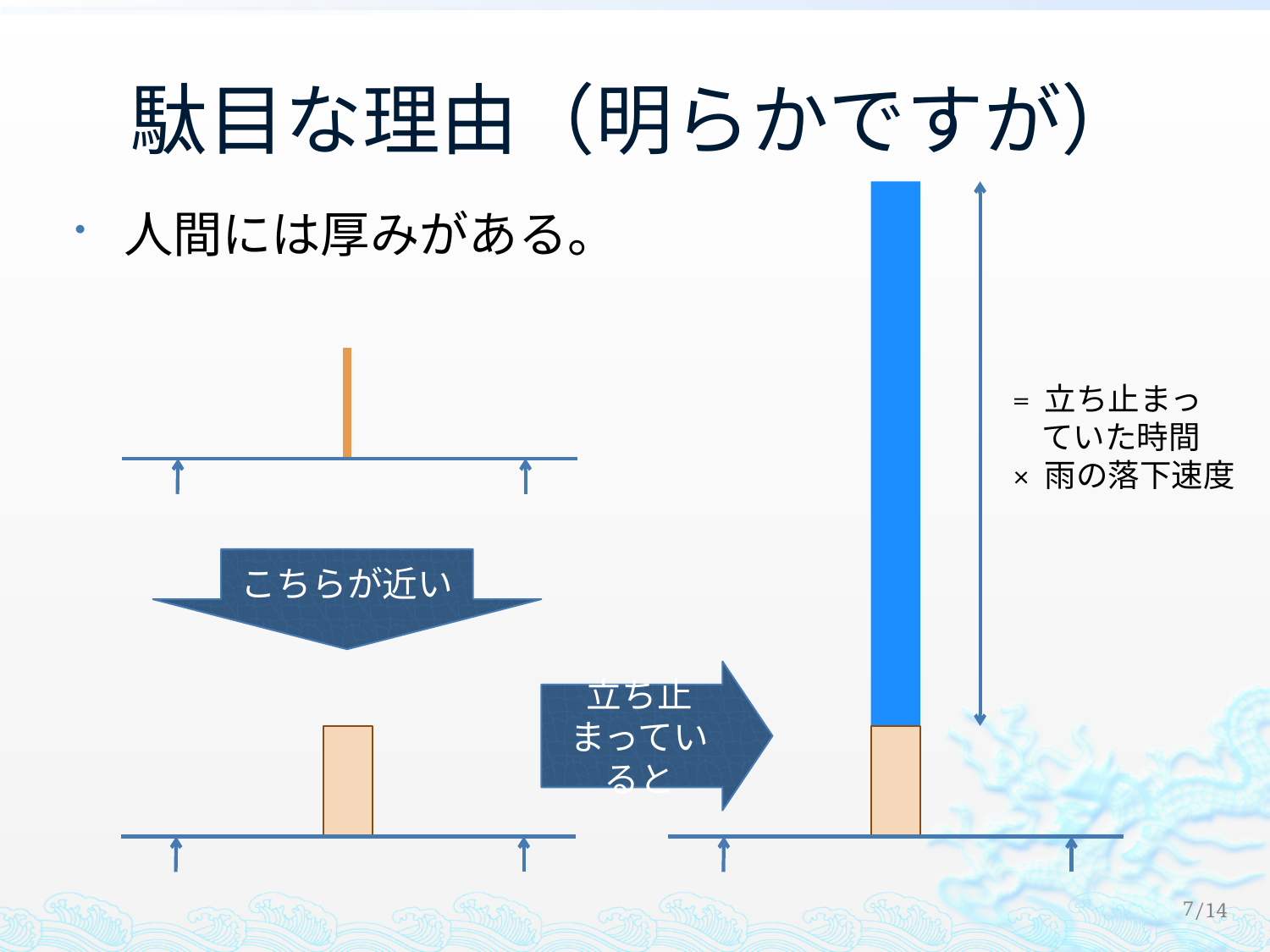

# 駄目な理由（明らかですが）

= 立ち止まっ
   ていた時間
× 雨の落下速度
人間には厚みがある。
こちらが近い
立ち止まっていると

7